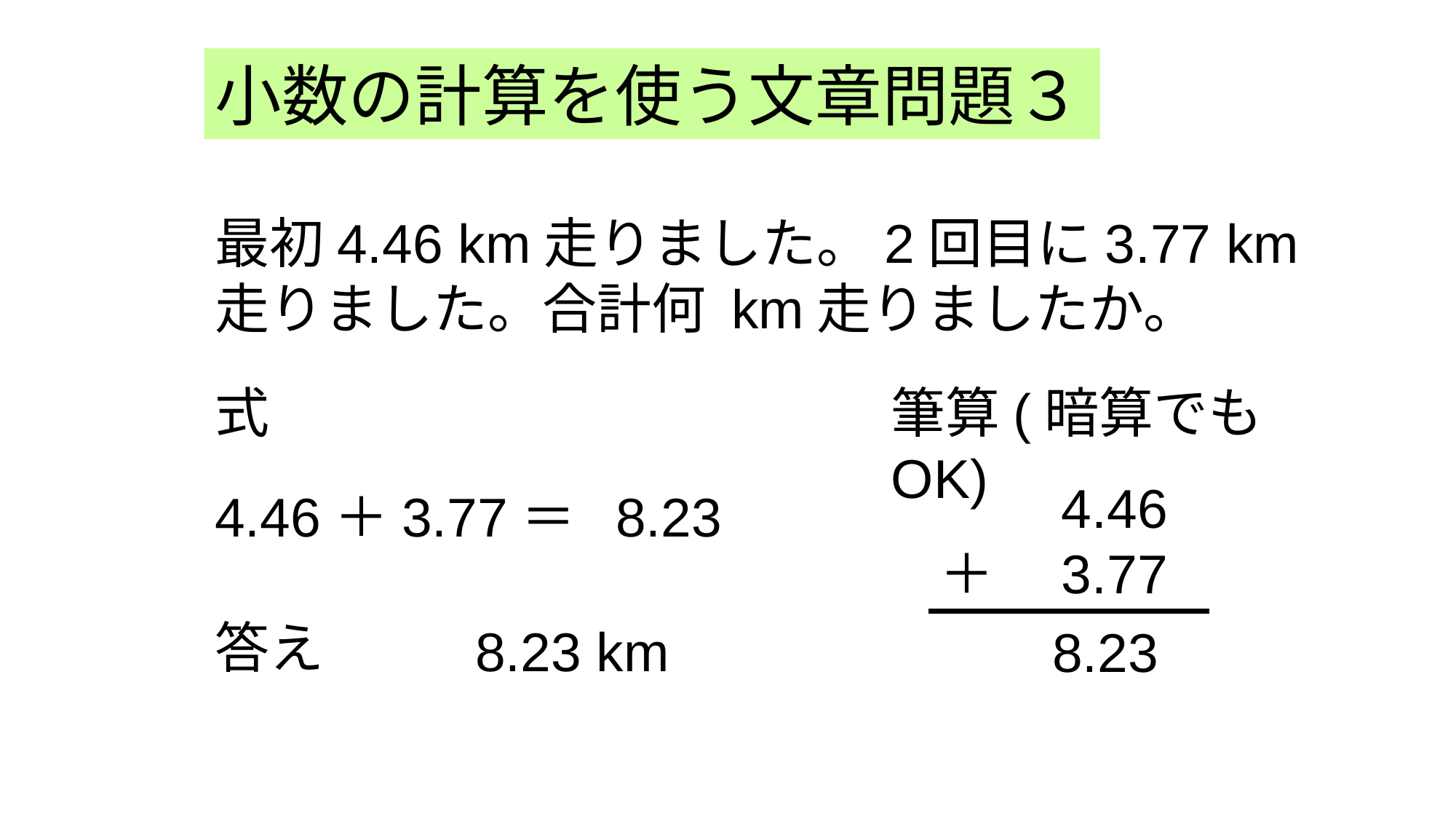

小数の計算を使う文章問題３
最初4.46 km走りました。2回目に3.77 km走りました。合計何 km走りましたか。
式
筆算(暗算でもOK)
　　4.46
＋　3.77
4.46＋3.77＝
8.23
答え
8.23 km
8.23